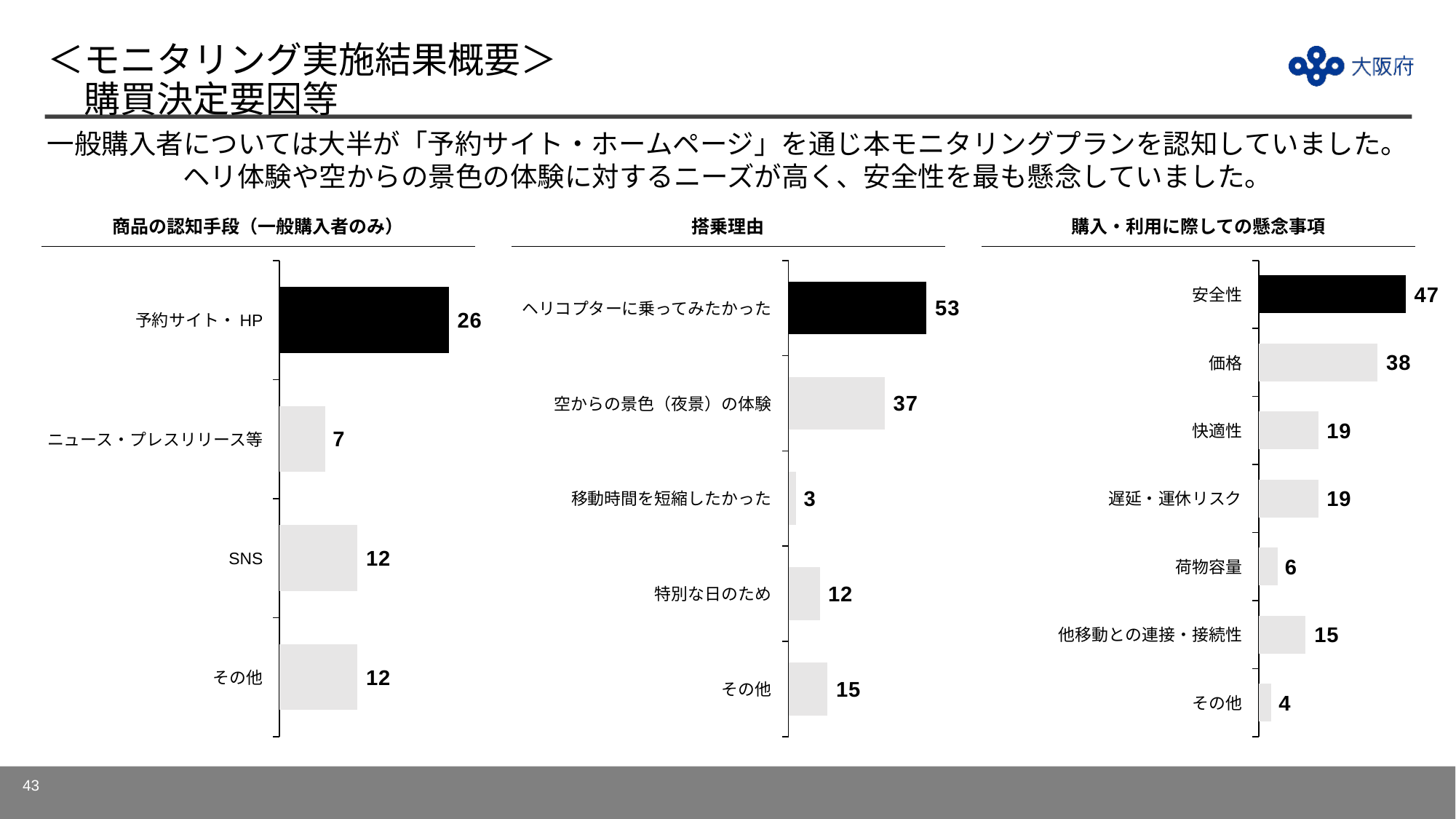

# ＜モニタリング実施結果概要＞ 　購買決定要因等
一般購入者については大半が「予約サイト・ホームページ」を通じ本モニタリングプランを認知していました。
ヘリ体験や空からの景色の体験に対するニーズが高く、安全性を最も懸念していました。
商品の認知手段（一般購入者のみ）
搭乗理由
購入・利用に際しての懸念事項

### Chart

| Category |  |
|---|---|

### Chart

| Category |  |
|---|---|

### Chart

| Category |  |
|---|---|
安全性
ヘリコプターに乗ってみたかった
予約サイト・HP
価格
空からの景色（夜景）の体験
快適性
ニュース・プレスリリース等
移動時間を短縮したかった
遅延・運休リスク
SNS
荷物容量
特別な日のため
他移動との連接・接続性
その他
その他
その他